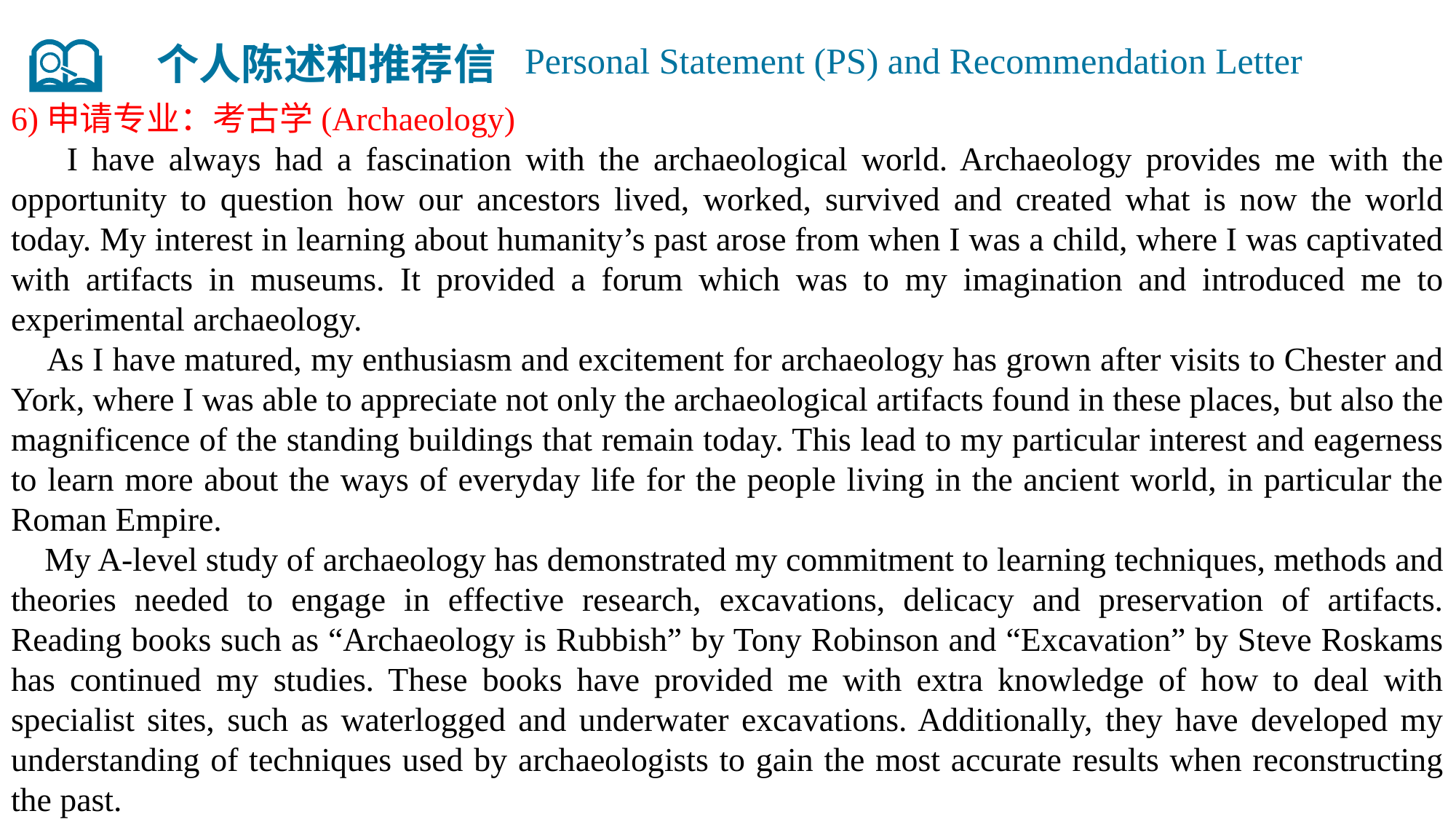

个人陈述和推荐信
Personal Statement (PS) and Recommendation Letter
6)申请专业：考古学(Archaeology)
    I have always had a fascination with the archaeological world. Archaeology provides me with the opportunity to question how our ancestors lived, worked, survived and created what is now the world today. My interest in learning about humanity’s past arose from when I was a child, where I was captivated with artifacts in museums. It provided a forum which was to my imagination and introduced me to experimental archaeology.
    As I have matured, my enthusiasm and excitement for archaeology has grown after visits to Chester and York, where I was able to appreciate not only the archaeological artifacts found in these places, but also the magnificence of the standing buildings that remain today. This lead to my particular interest and eagerness to learn more about the ways of everyday life for the people living in the ancient world, in particular the Roman Empire.
    My A-level study of archaeology has demonstrated my commitment to learning techniques, methods and theories needed to engage in effective research, excavations, delicacy and preservation of artifacts. Reading books such as “Archaeology is Rubbish” by Tony Robinson and “Excavation” by Steve Roskams has continued my studies. These books have provided me with extra knowledge of how to deal with specialist sites, such as waterlogged and underwater excavations. Additionally, they have developed my understanding of techniques used by archaeologists to gain the most accurate results when reconstructing the past.